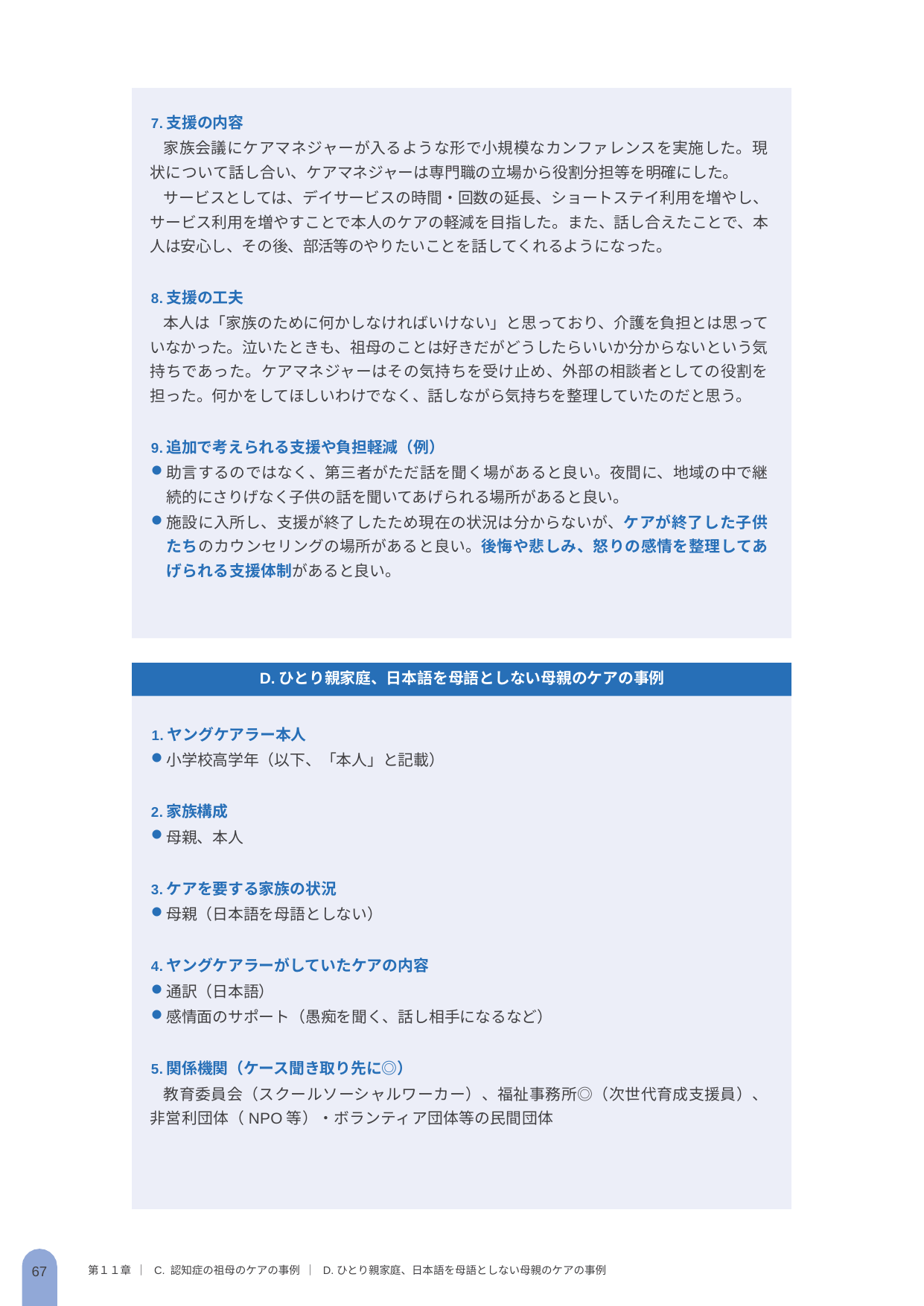

支援の内容
家族会議にケアマネジャーが入るような形で小規模なカンファレンスを実施した。現状について話し合い、ケアマネジャーは専門職の立場から役割分担等を明確にした。
サービスとしては、デイサービスの時間・回数の延長、ショートステイ利用を増やし、サービス利用を増やすことで本人のケアの軽減を目指した。また、話し合えたことで、本人は安心し、その後、部活等のやりたいことを話してくれるようになった。

支援の工夫
本人は「家族のために何かしなければいけない」と思っており、介護を負担とは思っていなかった。泣いたときも、祖母のことは好きだがどうしたらいいか分からないという気持ちであった。ケアマネジャーはその気持ちを受け止め、外部の相談者としての役割を担った。何かをしてほしいわけでなく、話しながら気持ちを整理していたのだと思う。

追加で考えられる支援や負担軽減（例）
助言するのではなく、第三者がただ話を聞く場があると良い。夜間に、地域の中で継続的にさりげなく子供の話を聞いてあげられる場所があると良い。
施設に入所し、支援が終了したため現在の状況は分からないが、ケアが終了した子供たちのカウンセリングの場所があると良い。後悔や悲しみ、怒りの感情を整理してあげられる支援体制があると良い。
D.ひとり親家庭、日本語を母語としない母親のケアの事例

ヤングケアラー本人
小学校高学年（以下、「本人」と記載）

家族構成
母親、本人

ケアを要する家族の状況
母親（日本語を母語としない）

ヤングケアラーがしていたケアの内容
通訳（日本語）
感情面のサポート（愚痴を聞く、話し相手になるなど）

関係機関（ケース聞き取り先に◎）
教育委員会（スクールソーシャルワーカー）、福祉事務所◎（次世代育成支援員）、非営利団体（NPO等）・ボランティア団体等の民間団体

67
第１１章  ｜  C. 認知症の祖母のケアの事例  ｜  D.ひとり親家庭、日本語を母語としない母親のケアの事例